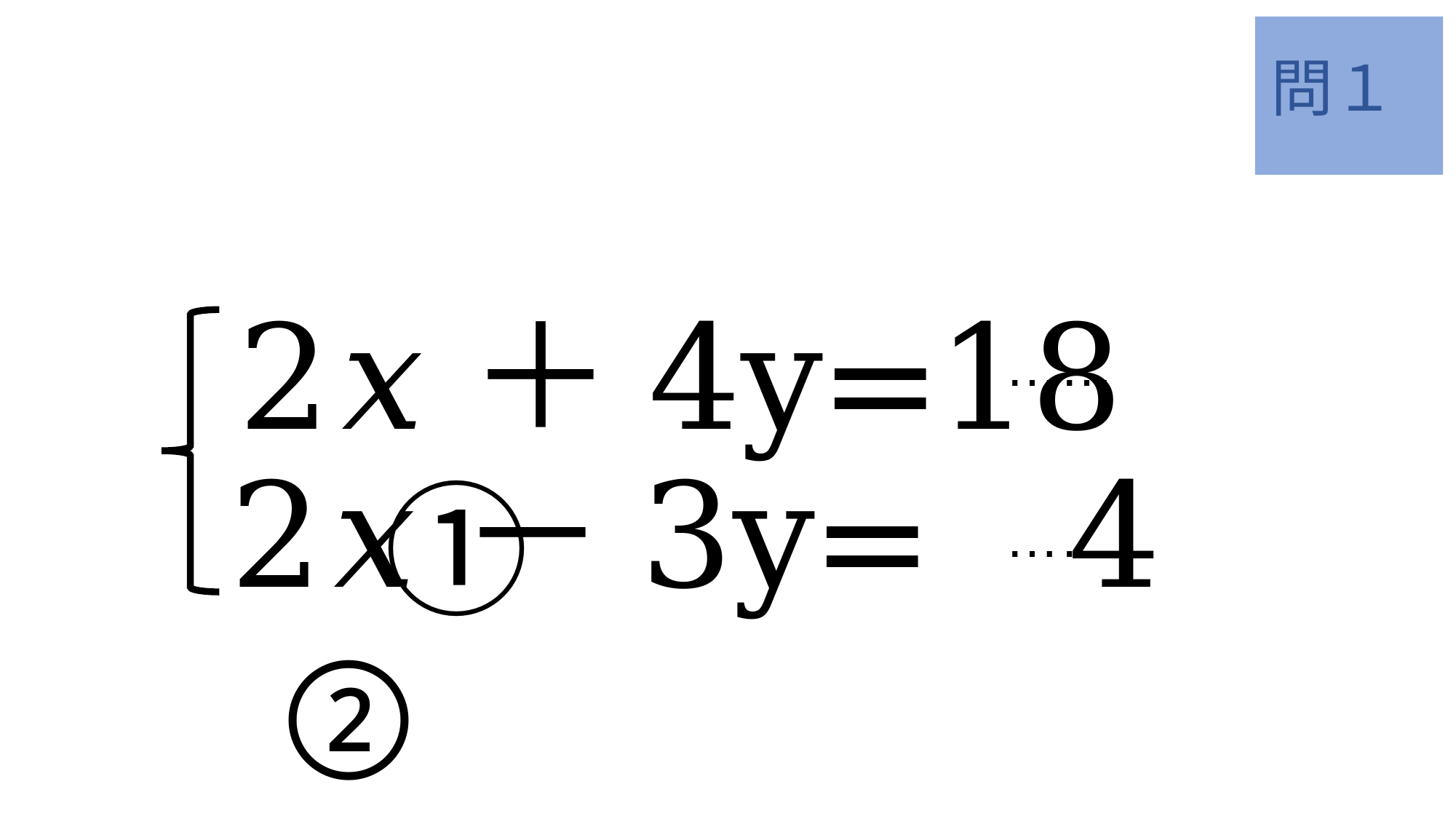

問１
2𝑥＋4y=18 　①
2𝑥－3y=   4     ②

……
……